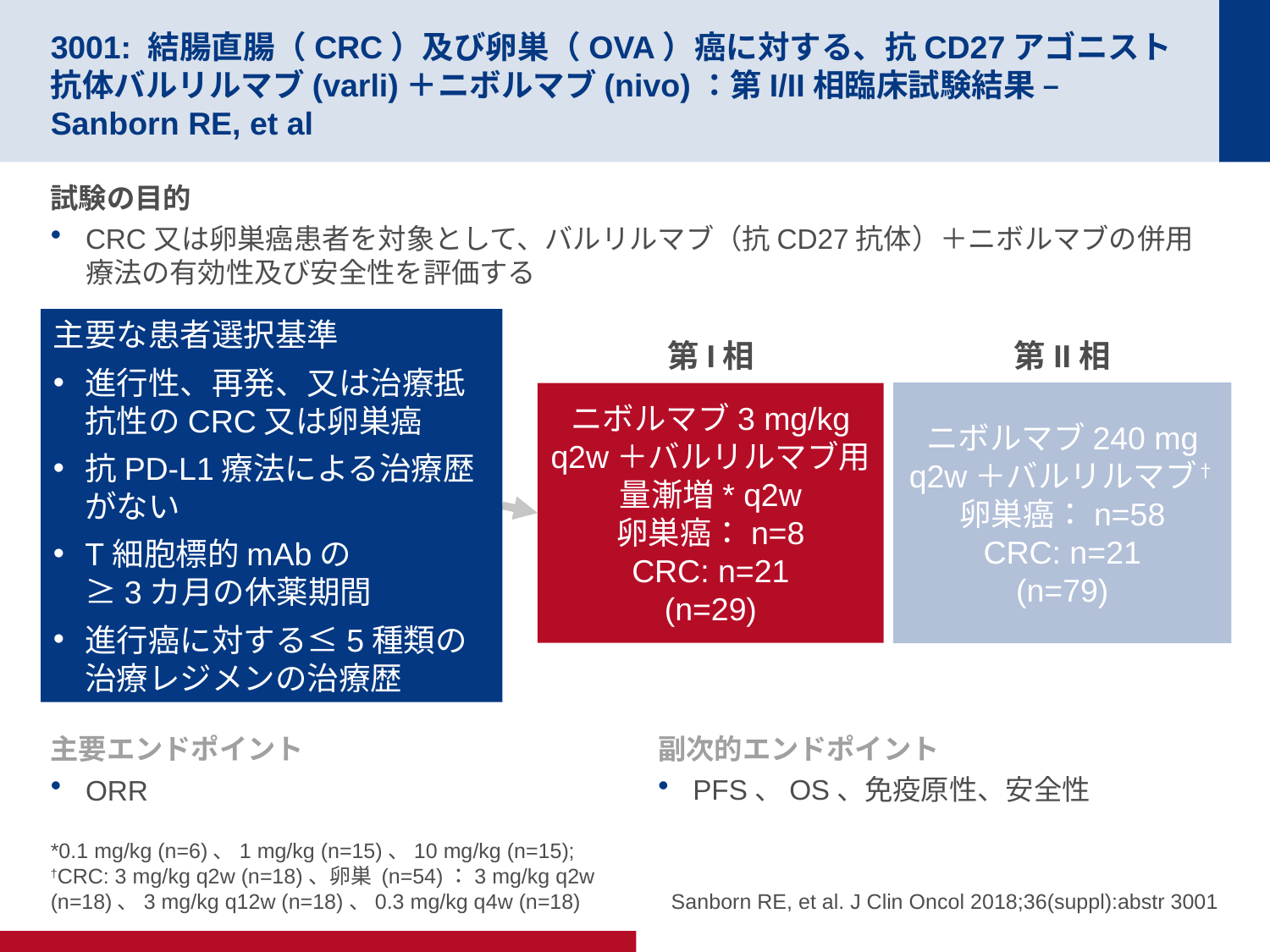

# 3001: 結腸直腸（CRC）及び卵巣（OVA）癌に対する、抗CD27アゴニスト抗体バルリルマブ(varli)＋ニボルマブ(nivo)：第I/II相臨床試験結果 – Sanborn RE, et al
試験の目的
CRC又は卵巣癌患者を対象として、バルリルマブ（抗CD27抗体）＋ニボルマブの併用療法の有効性及び安全性を評価する

主要な患者選択基準
進行性、再発、又は治療抵抗性のCRC又は卵巣癌
抗PD-L1療法による治療歴がない
T細胞標的mAbの
≥3カ月の休薬期間
進行癌に対する≤5種類の治療レジメンの治療歴
第I相
第II相
ニボルマブ240 mg q2w＋バルリルマブ†
卵巣癌：n=58
CRC: n=21
(n=79)
ニボルマブ3 mg/kg q2w＋バルリルマブ用量漸増* q2w
卵巣癌：n=8
CRC: n=21
(n=29)
主要エンドポイント
ORR

副次的エンドポイント
PFS、OS、免疫原性、安全性
*0.1 mg/kg (n=6)、1 mg/kg (n=15)、10 mg/kg (n=15);
†CRC: 3 mg/kg q2w (n=18)、卵巣 (n=54)：3 mg/kg q2w (n=18)、3 mg/kg q12w (n=18)、0.3 mg/kg q4w (n=18)
Sanborn RE, et al. J Clin Oncol 2018;36(suppl):abstr 3001